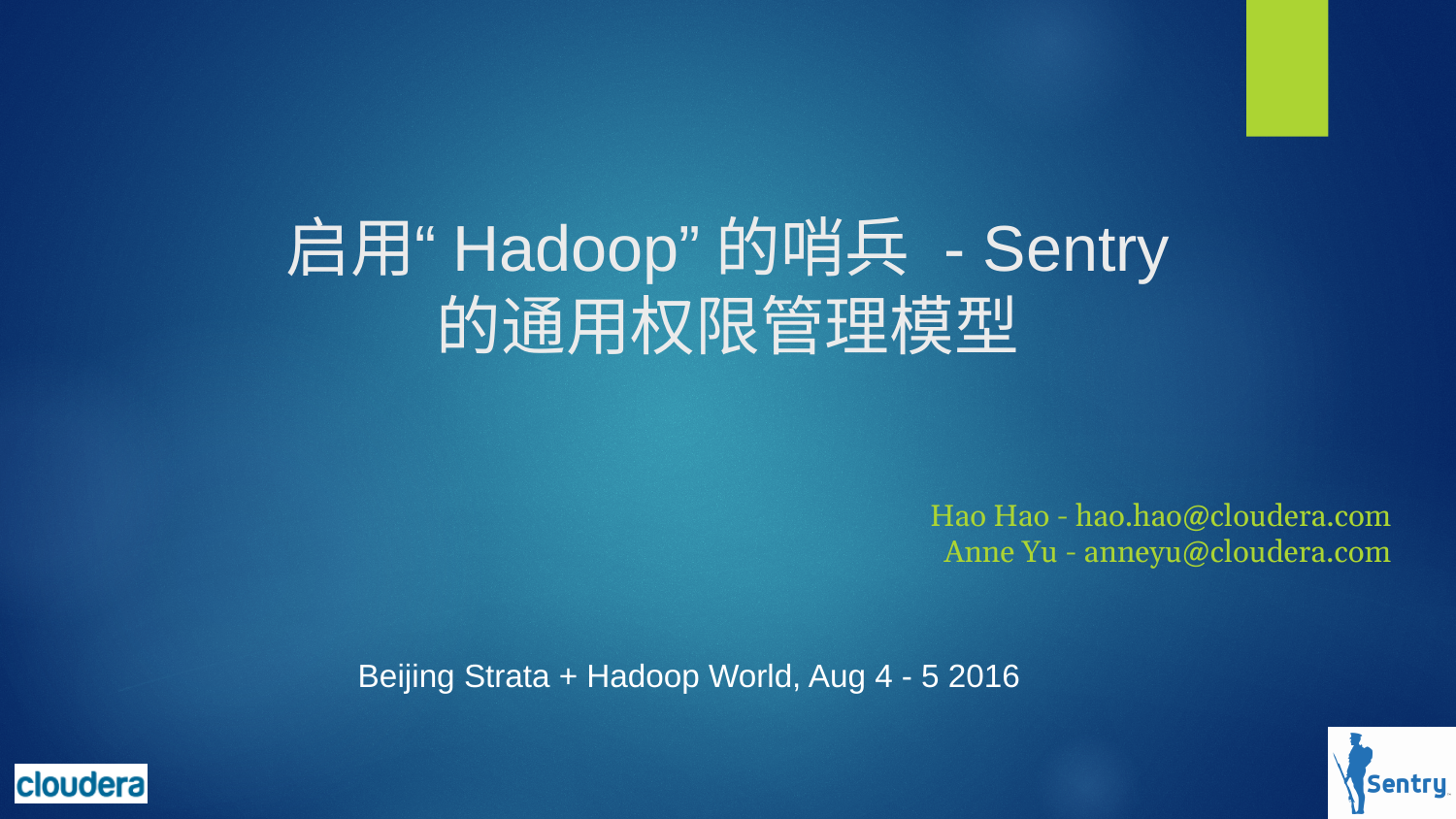

# 启用“Hadoop”的哨兵 - Sentry
的通用权限管理模型
Hao Hao - hao.hao@cloudera.com
Anne Yu - anneyu@cloudera.com
Beijing Strata + Hadoop World, Aug 4 - 5 2016